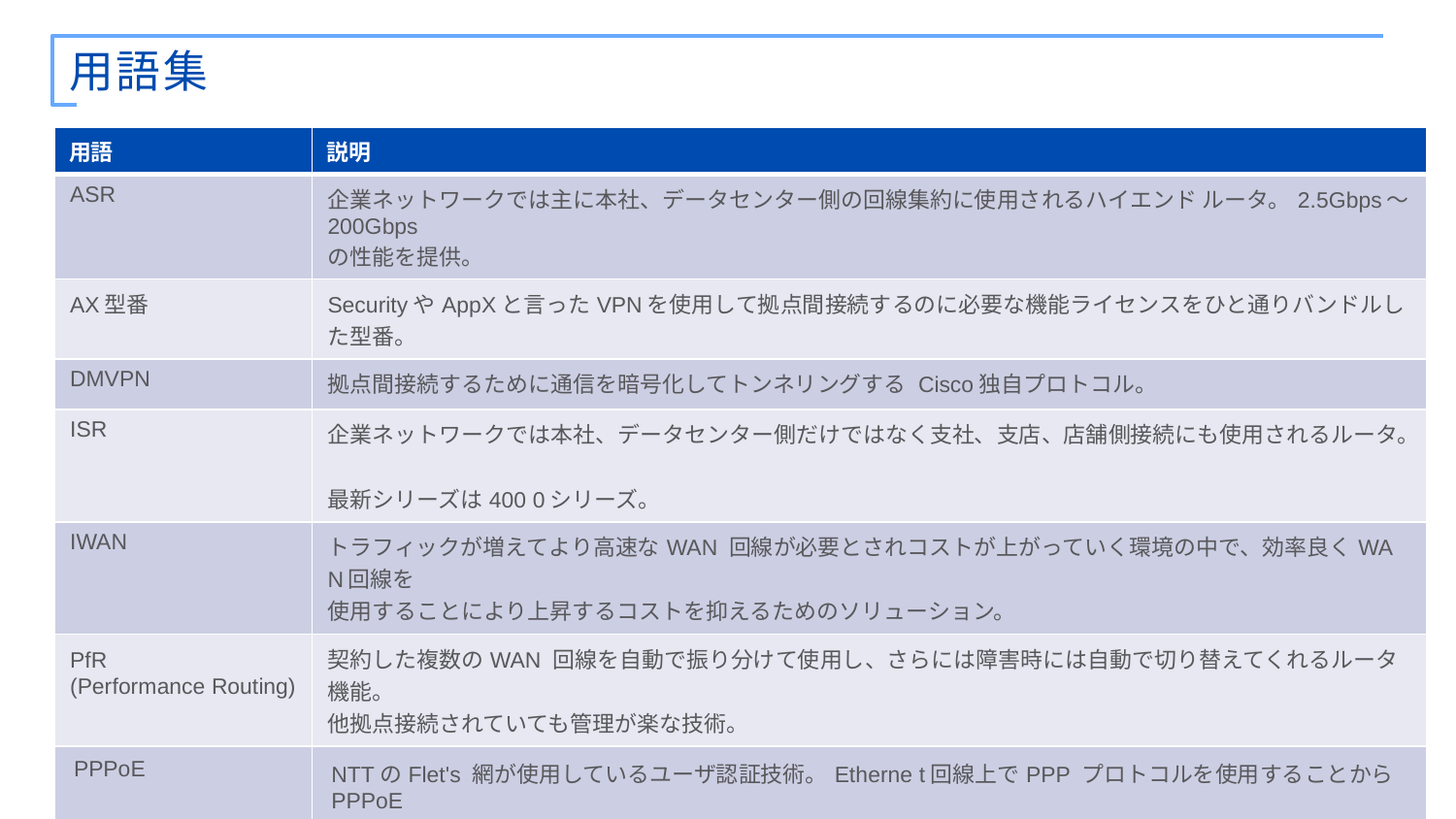

# 用語集
| 用語 | 説明 |
| --- | --- |
| ASR | 企業ネットワークでは主に本社、データセンター側の回線集約に使用されるハイエンド ルータ。2.5Gbps〜200Gbps の性能を提供。 |
| AX型番 | SecurityやAppXと言ったVPNを使用して拠点間接続するのに必要な機能ライセンスをひと通りバンドルした型番。 |
| DMVPN | 拠点間接続するために通信を暗号化してトンネリングする Cisco独自プロトコル。 |
| ISR | 企業ネットワークでは本社、データセンター側だけではなく支社、支店、店舗側接続にも使用されるルータ。 最新シリーズは400 0シリーズ。 |
| IWAN | トラフィックが増えてより高速なWAN 回線が必要とされコストが上がっていく環境の中で、効率良くWA N回線を 使用することにより上昇するコストを抑えるためのソリューション。 |
| PfR　 (Performance Routing) | 契約した複数のWAN 回線を自動で振り分けて使用し、さらには障害時には自動で切り替えてくれるルータ機能。 他拠点接続されていても管理が楽な技術。 |
| PPPoE | NTTのFlet's 網が使用しているユーザ認証技術。Etherne t回線上でPPP プロトコルを使用することからPPPoE (PPP over Ethernet) と言われる。 |
| Suite-B | 強化されている暗号化セット。アメリカの政府調達では必須の機能であり、日本でも内閣官房情報セキュリティ センターにより採用が推奨されている。 |
| WAAS | WAN をまたいだアプリケーション通信を最適化し、ユーザの体感レンスポンスタイムを改善するための製品と技術。 |